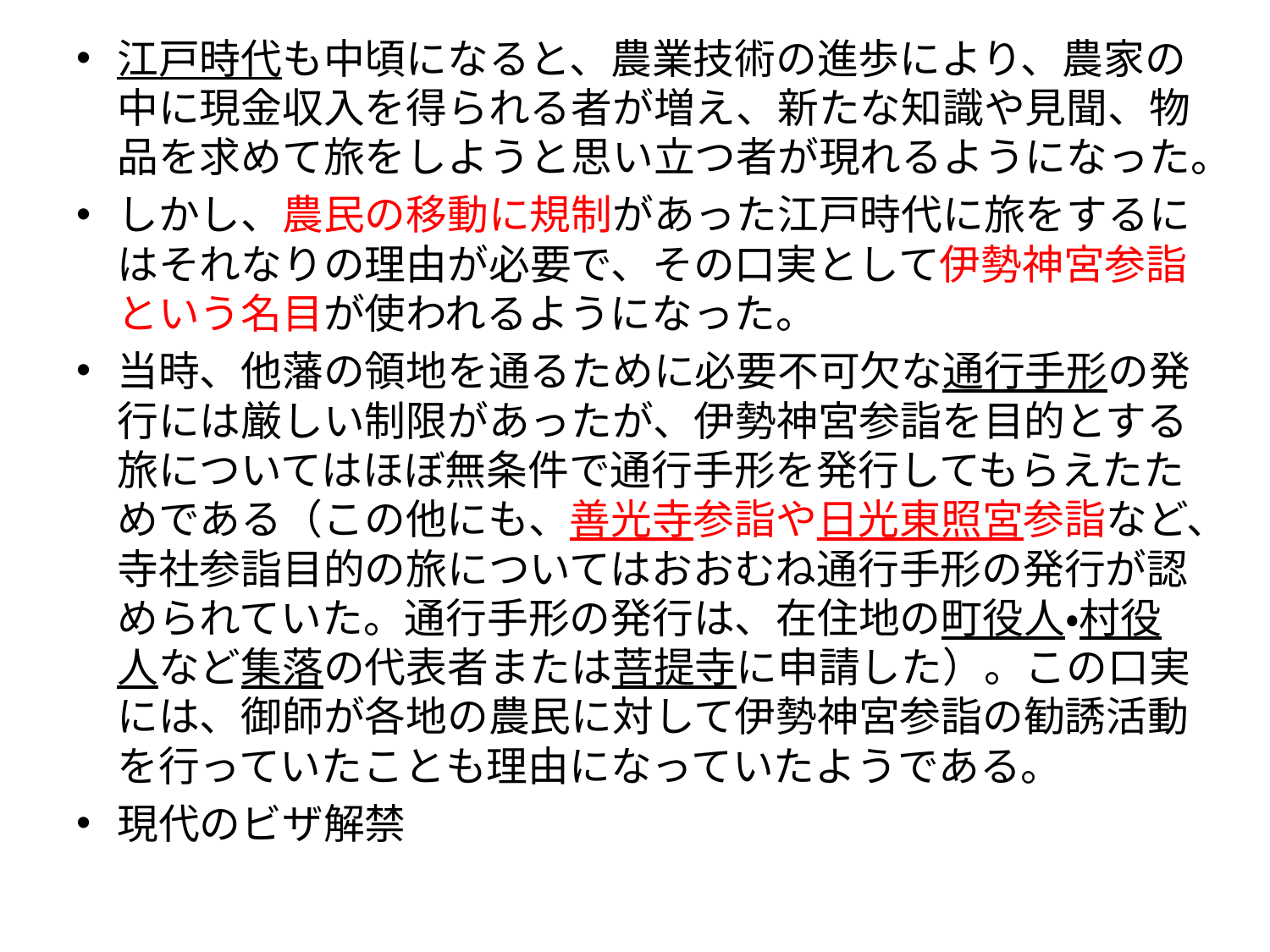

江戸時代も中頃になると、農業技術の進歩により、農家の中に現金収入を得られる者が増え、新たな知識や見聞、物品を求めて旅をしようと思い立つ者が現れるようになった。
しかし、農民の移動に規制があった江戸時代に旅をするにはそれなりの理由が必要で、その口実として伊勢神宮参詣という名目が使われるようになった。
当時、他藩の領地を通るために必要不可欠な通行手形の発行には厳しい制限があったが、伊勢神宮参詣を目的とする旅についてはほぼ無条件で通行手形を発行してもらえたためである（この他にも、善光寺参詣や日光東照宮参詣など、寺社参詣目的の旅についてはおおむね通行手形の発行が認められていた。通行手形の発行は、在住地の町役人・村役人など集落の代表者または菩提寺に申請した）。この口実には、御師が各地の農民に対して伊勢神宮参詣の勧誘活動を行っていたことも理由になっていたようである。
現代のビザ解禁